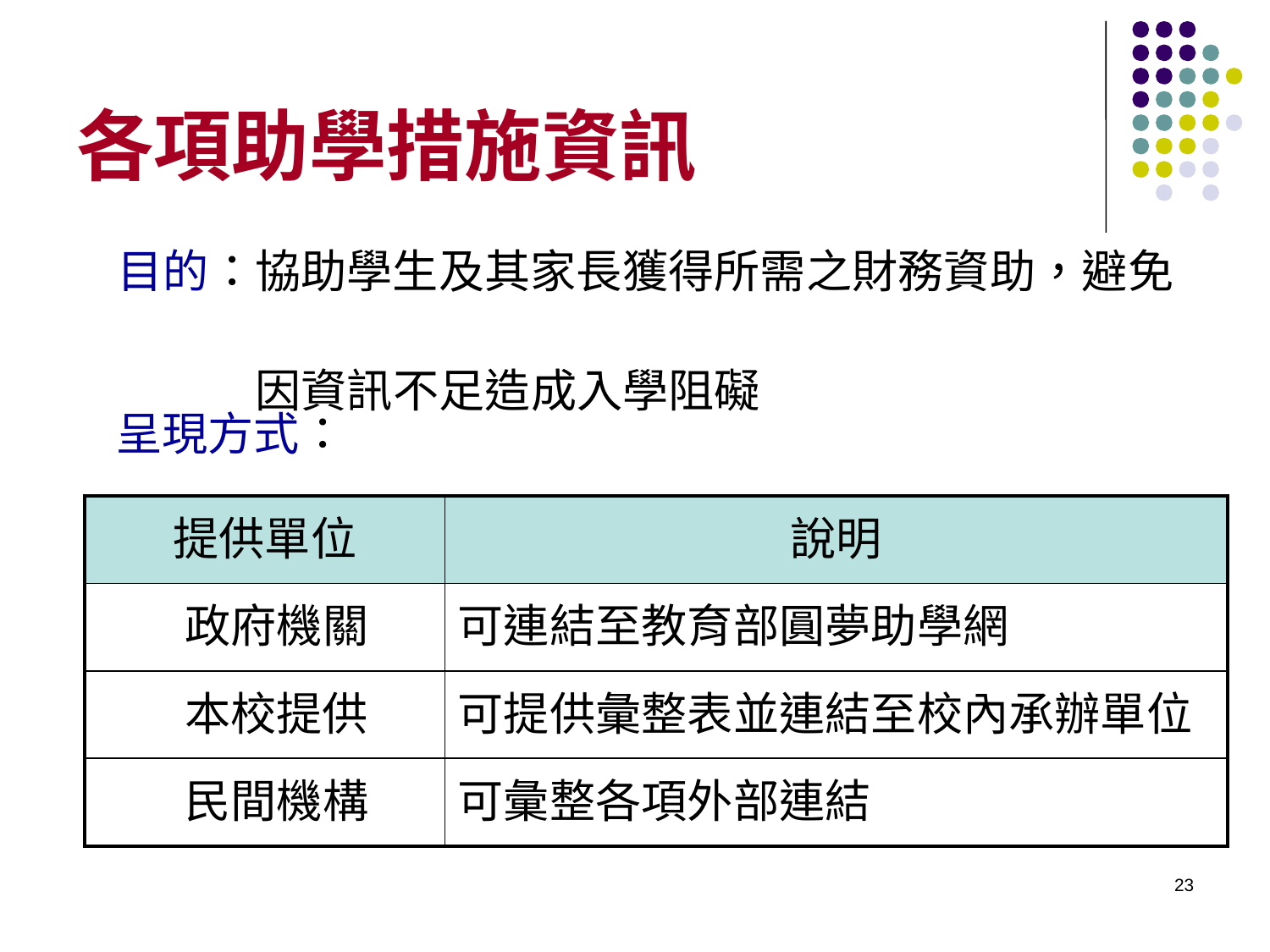

# 各項助學措施資訊
目的：協助學生及其家長獲得所需之財務資助，避免
　　　因資訊不足造成入學阻礙

呈現方式：
| 提供單位 | 說明 |
| --- | --- |
| 政府機關 | 可連結至教育部圓夢助學網 |
| 本校提供 | 可提供彙整表並連結至校內承辦單位 |
| 民間機構 | 可彙整各項外部連結 |
23